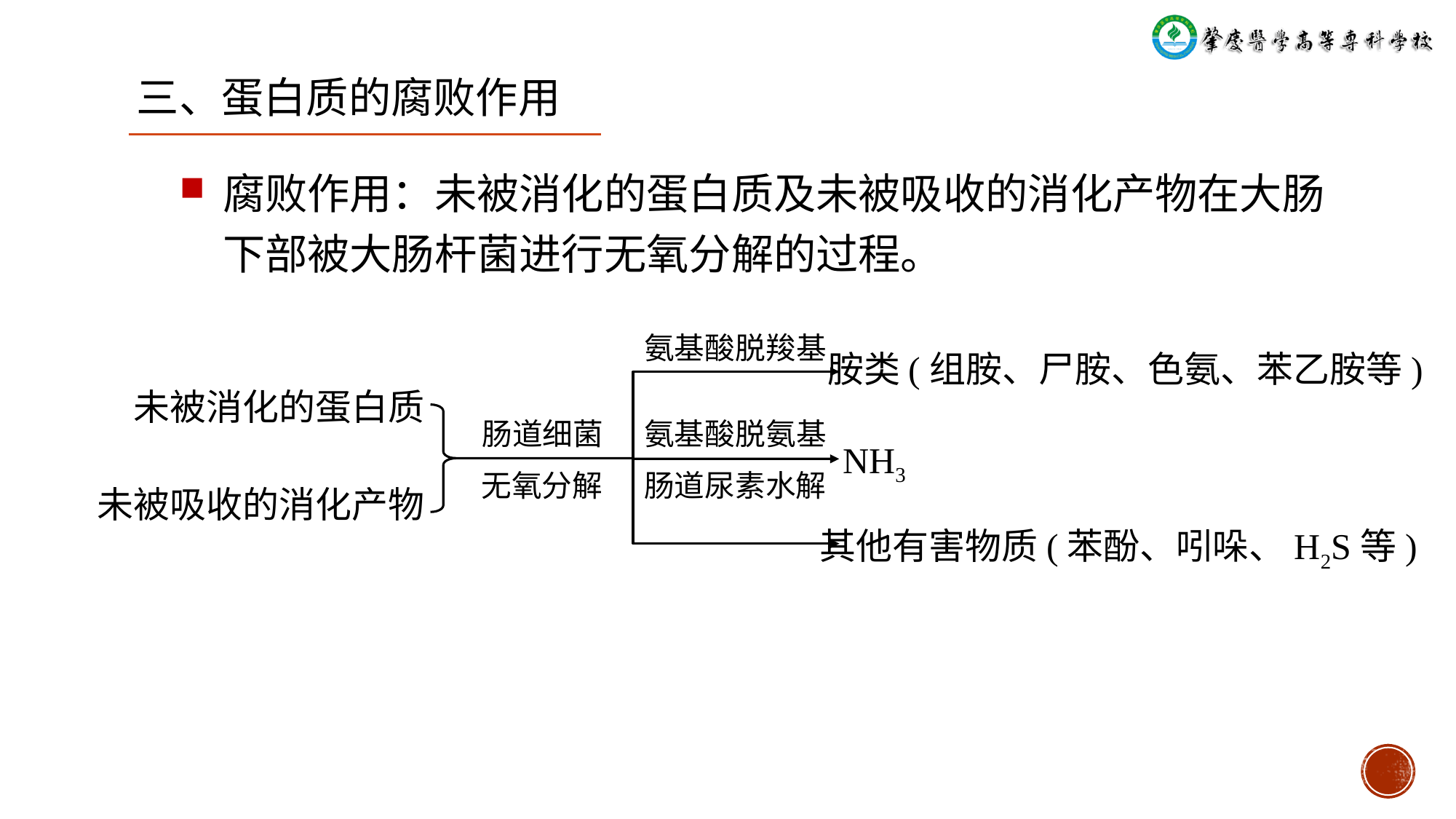

三、蛋白质的腐败作用
腐败作用：未被消化的蛋白质及未被吸收的消化产物在大肠下部被大肠杆菌进行无氧分解的过程。
氨基酸脱羧基
 胺类(组胺、尸胺、色氨、苯乙胺等)

未被消化的蛋白质

肠道细菌
氨基酸脱氨基
NH3

无氧分解
肠道尿素水解
未被吸收的消化产物
 其他有害物质(苯酚、吲哚、H2S等)